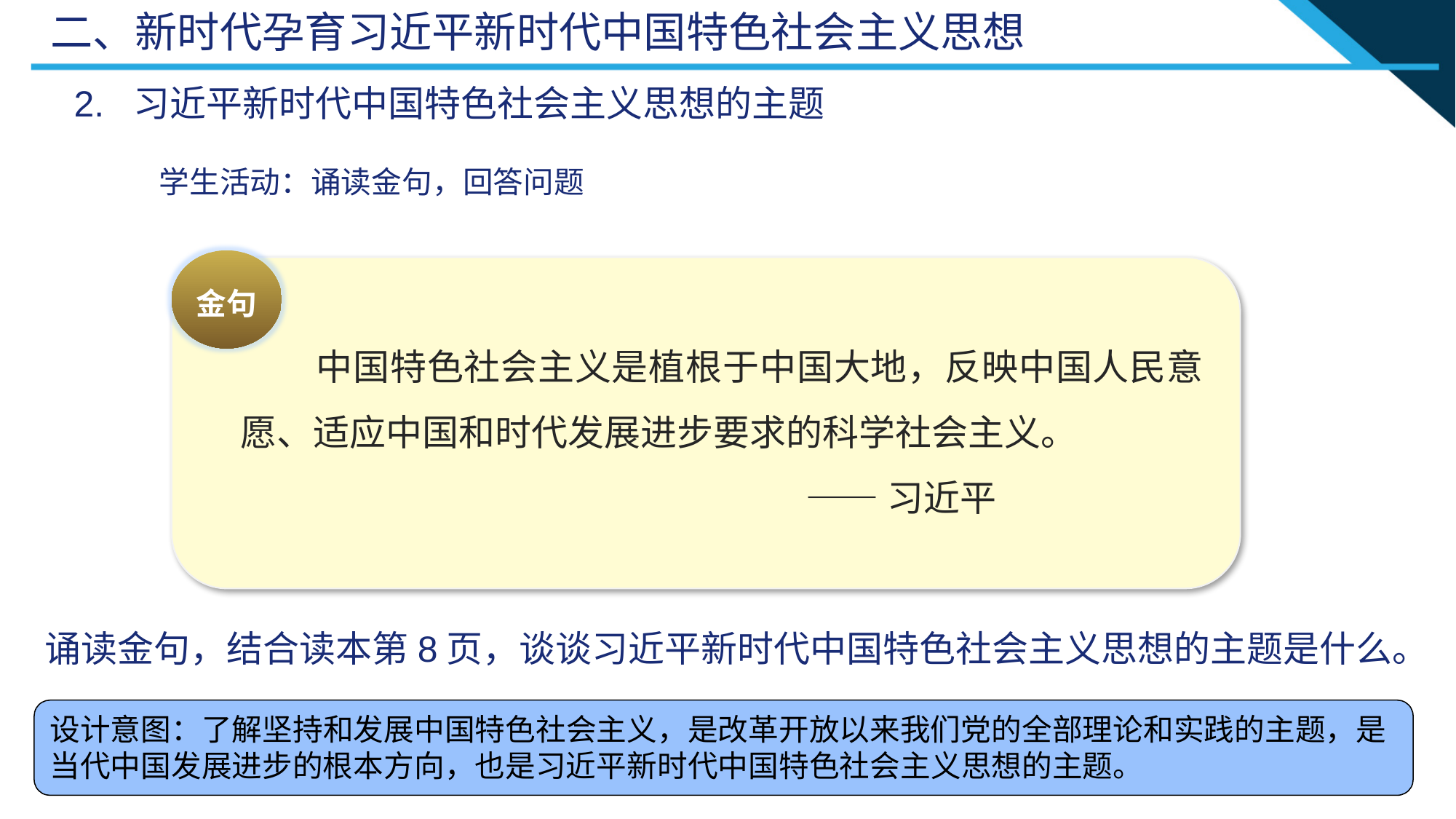

二、新时代孕育习近平新时代中国特色社会主义思想
     2.  习近平新时代中国特色社会主义思想的主题
            学生活动：诵读金句，回答问题
金句

          中国特色社会主义是植根于中国大地，反映中国人民意愿、适应中国和时代发展进步要求的科学社会主义。
                                                                     ——习近平

诵读金句，结合读本第8页，谈谈习近平新时代中国特色社会主义思想的主题是什么。
设计意图：了解坚持和发展中国特色社会主义，是改革开放以来我们党的全部理论和实践的主题，是当代中国发展进步的根本方向，也是习近平新时代中国特色社会主义思想的主题。